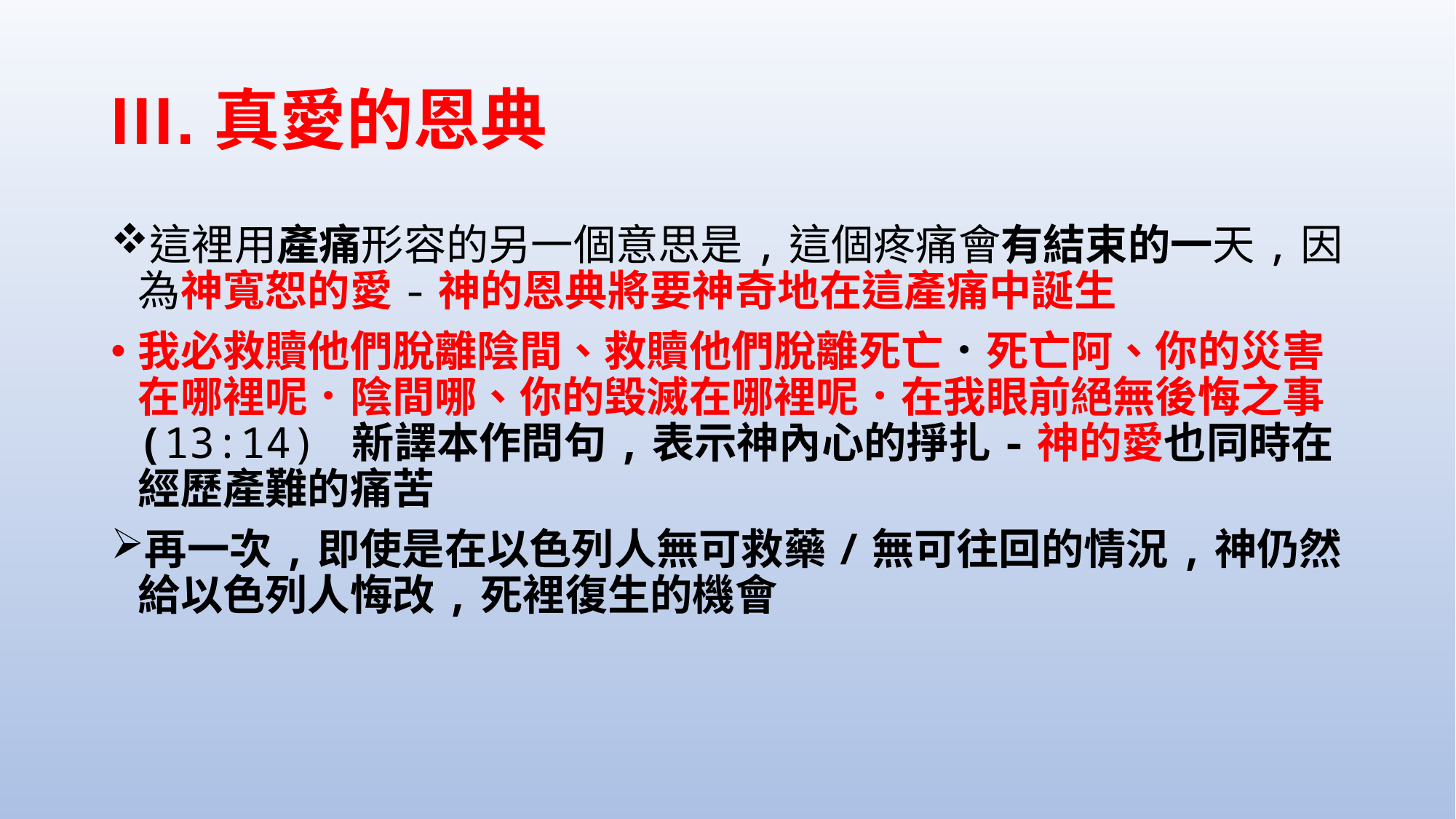

# 真愛的恩典
這裡用產痛形容的另一個意思是,這個疼痛會有結束的一天,因為神寬恕的愛-神的恩典將要神奇地在這產痛中誕生
我必救贖他們脫離陰間、救贖他們脫離死亡．死亡阿、你的災害在哪裡呢．陰間哪、你的毀滅在哪裡呢．在我眼前絕無後悔之事(13:14) 新譯本作問句,表示神內心的掙扎-神的愛也同時在經歷產難的痛苦
再一次,即使是在以色列人無可救藥/無可往回的情況,神仍然給以色列人悔改,死裡復生的機會